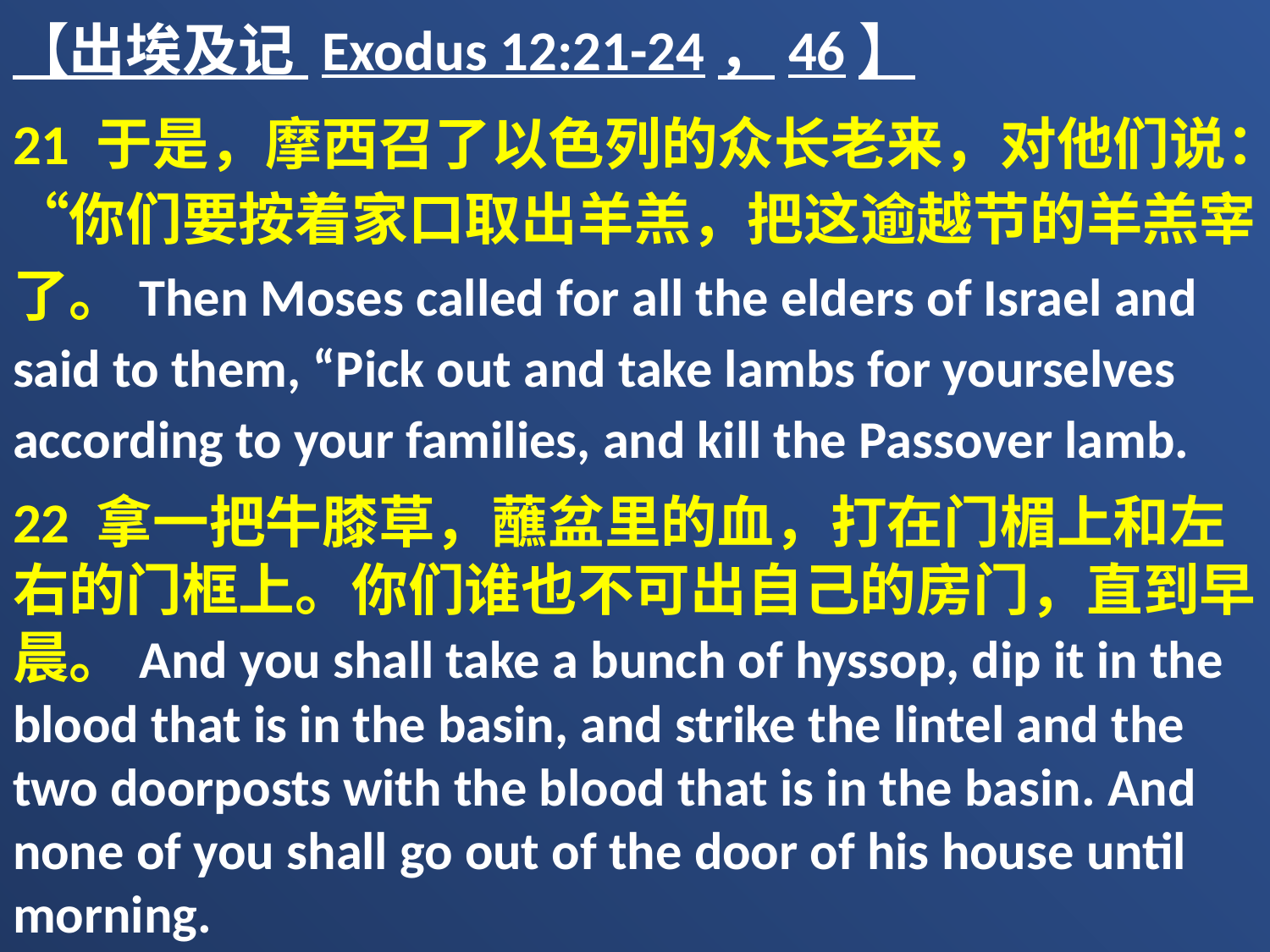

【出埃及记 Exodus 12:21-24，46】
21 于是，摩西召了以色列的众长老来，对他们说：“你们要按着家口取出羊羔，把这逾越节的羊羔宰了。Then Moses called for all the elders of Israel and said to them, “Pick out and take lambs for yourselves according to your families, and kill the Passover lamb.
22 拿一把牛膝草，蘸盆里的血，打在门楣上和左右的门框上。你们谁也不可出自己的房门，直到早晨。And you shall take a bunch of hyssop, dip it in the blood that is in the basin, and strike the lintel and the two doorposts with the blood that is in the basin. And none of you shall go out of the door of his house until morning.